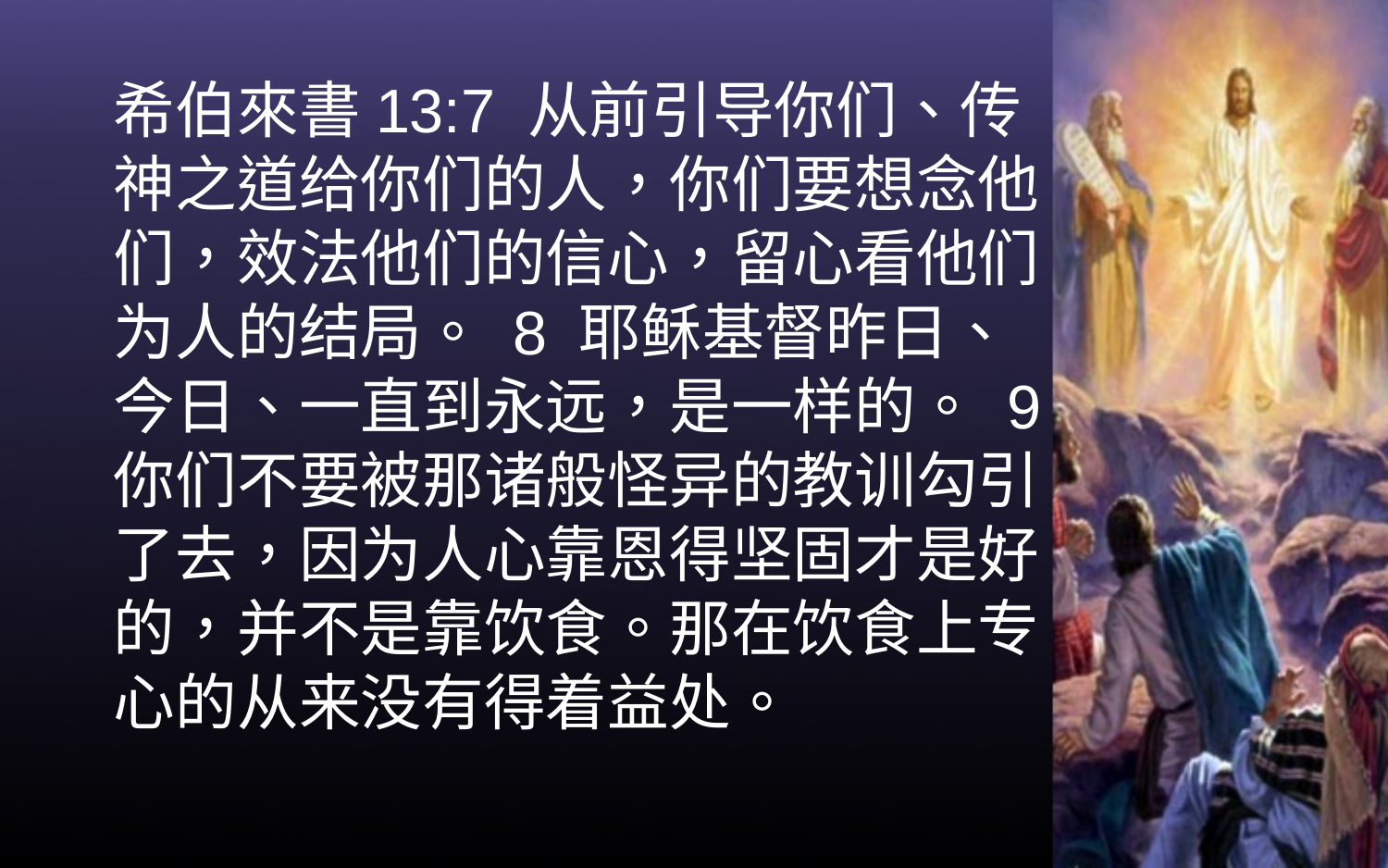

希伯來書13:7 从前引导你们、传神之道给你们的人，你们要想念他们，效法他们的信心，留心看他们为人的结局。 8 耶稣基督昨日、今日、一直到永远，是一样的。 9 你们不要被那诸般怪异的教训勾引了去，因为人心靠恩得坚固才是好的，并不是靠饮食。那在饮食上专心的从来没有得着益处。